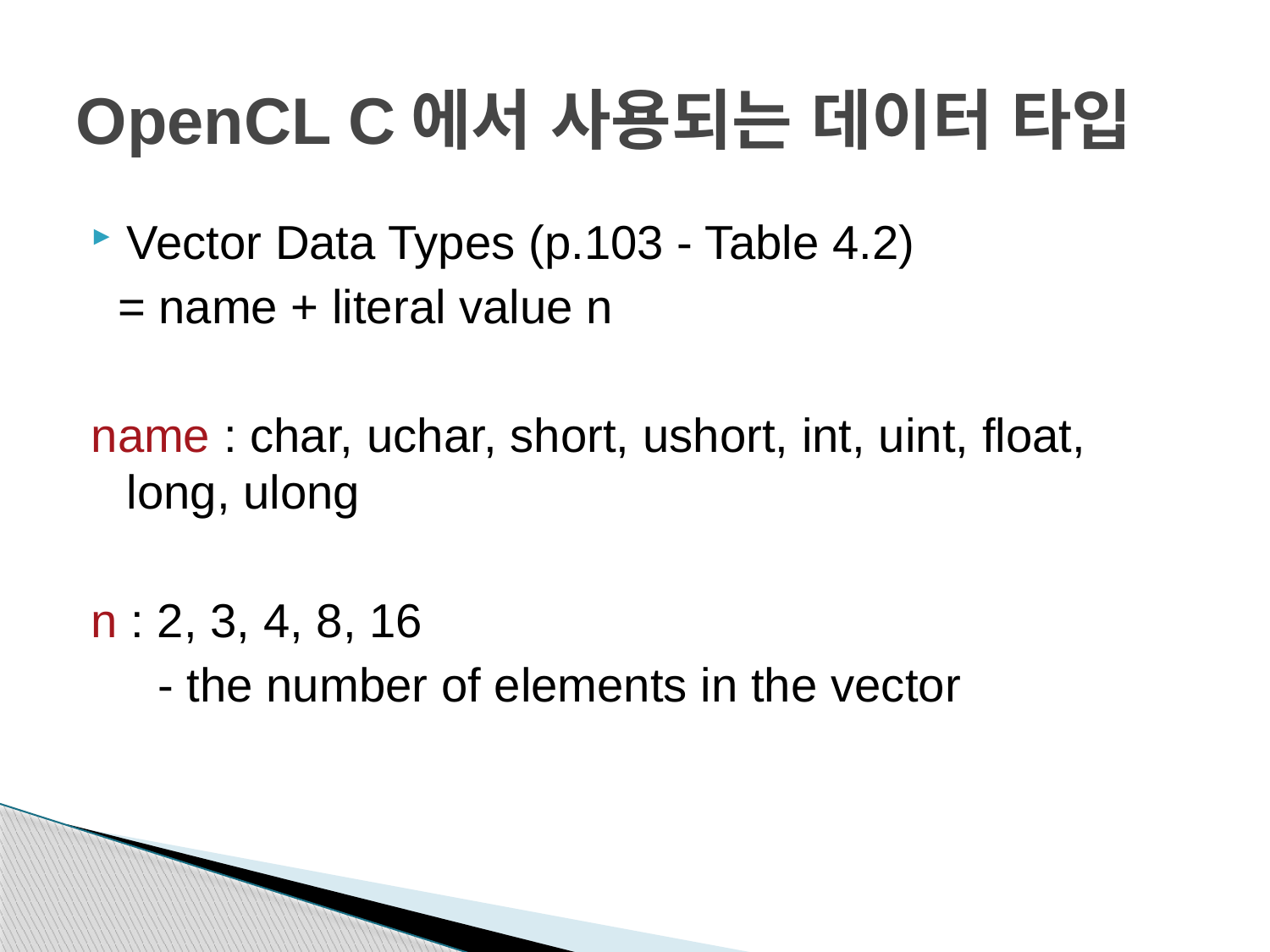

# OpenCL C에서 사용되는 데이터 타입
Vector Data Types (p.103 - Table 4.2)
  = name + literal value n

name : char, uchar, short, ushort, int, uint, float, long, ulong

n : 2, 3, 4, 8, 16
     - the number of elements in the vector